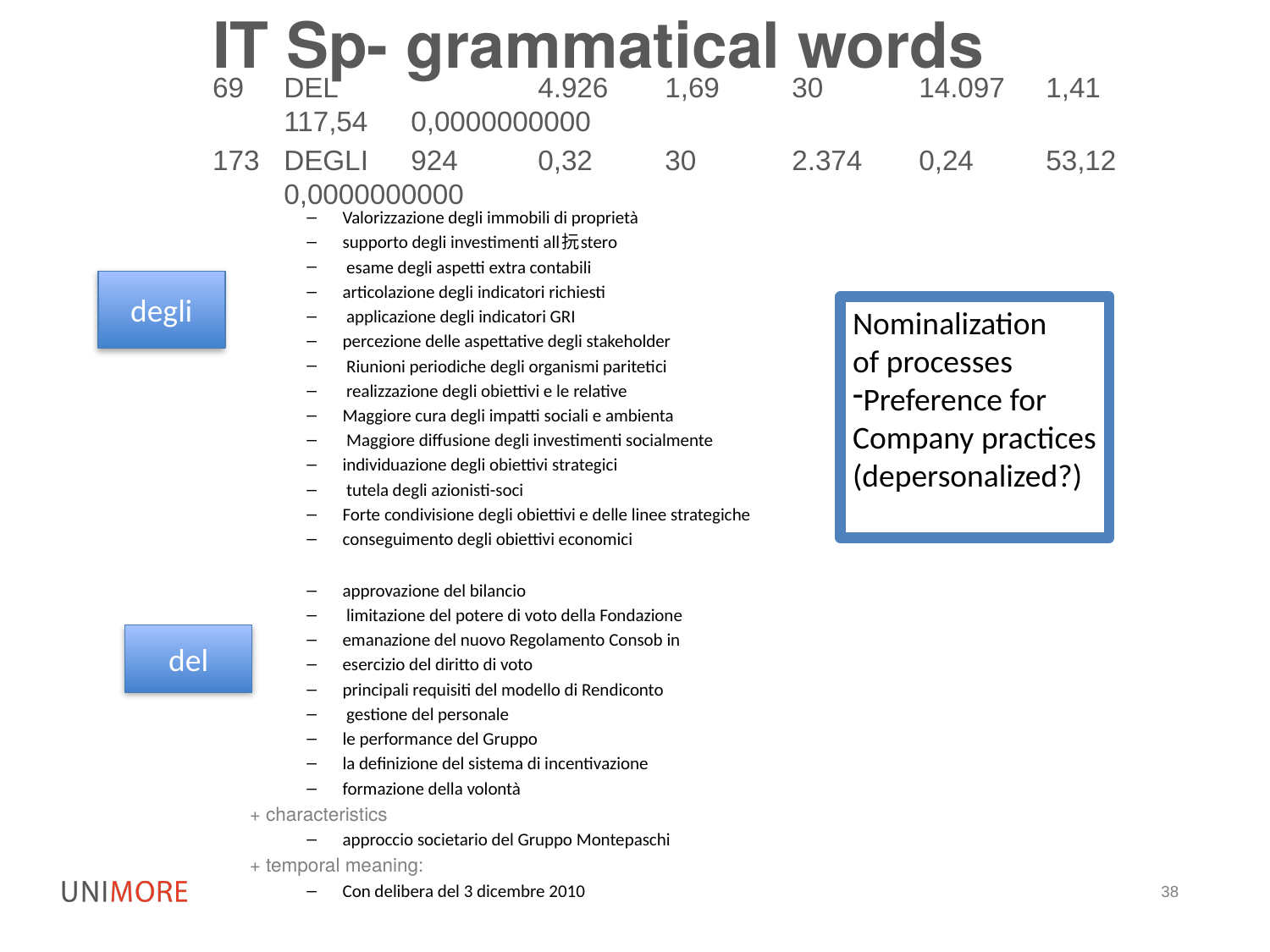

# IT Sp- grammatical words
DEL		4.926	1,69	30	14.097	1,41	117,54	0,0000000000
DEGLI	924	0,32	30	2.374	0,24	53,12	0,0000000000
Valorizzazione degli immobili di proprietà
supporto degli investimenti all抏stero
 esame degli aspetti extra contabili
articolazione degli indicatori richiesti
 applicazione degli indicatori GRI
percezione delle aspettative degli stakeholder
 Riunioni periodiche degli organismi paritetici
 realizzazione degli obiettivi e le relative
Maggiore cura degli impatti sociali e ambienta
 Maggiore diffusione degli investimenti socialmente
individuazione degli obiettivi strategici
 tutela degli azionisti-soci
Forte condivisione degli obiettivi e delle linee strategiche
conseguimento degli obiettivi economici

approvazione del bilancio
 limitazione del potere di voto della Fondazione
emanazione del nuovo Regolamento Consob in
esercizio del diritto di voto
principali requisiti del modello di Rendiconto
 gestione del personale
le performance del Gruppo
la definizione del sistema di incentivazione
formazione della volontà
+ characteristics
approccio societario del Gruppo Montepaschi
+ temporal meaning:
Con delibera del 3 dicembre 2010
degli
Nominalization
of processes
Preference for
Company practices
(depersonalized?)

del
38